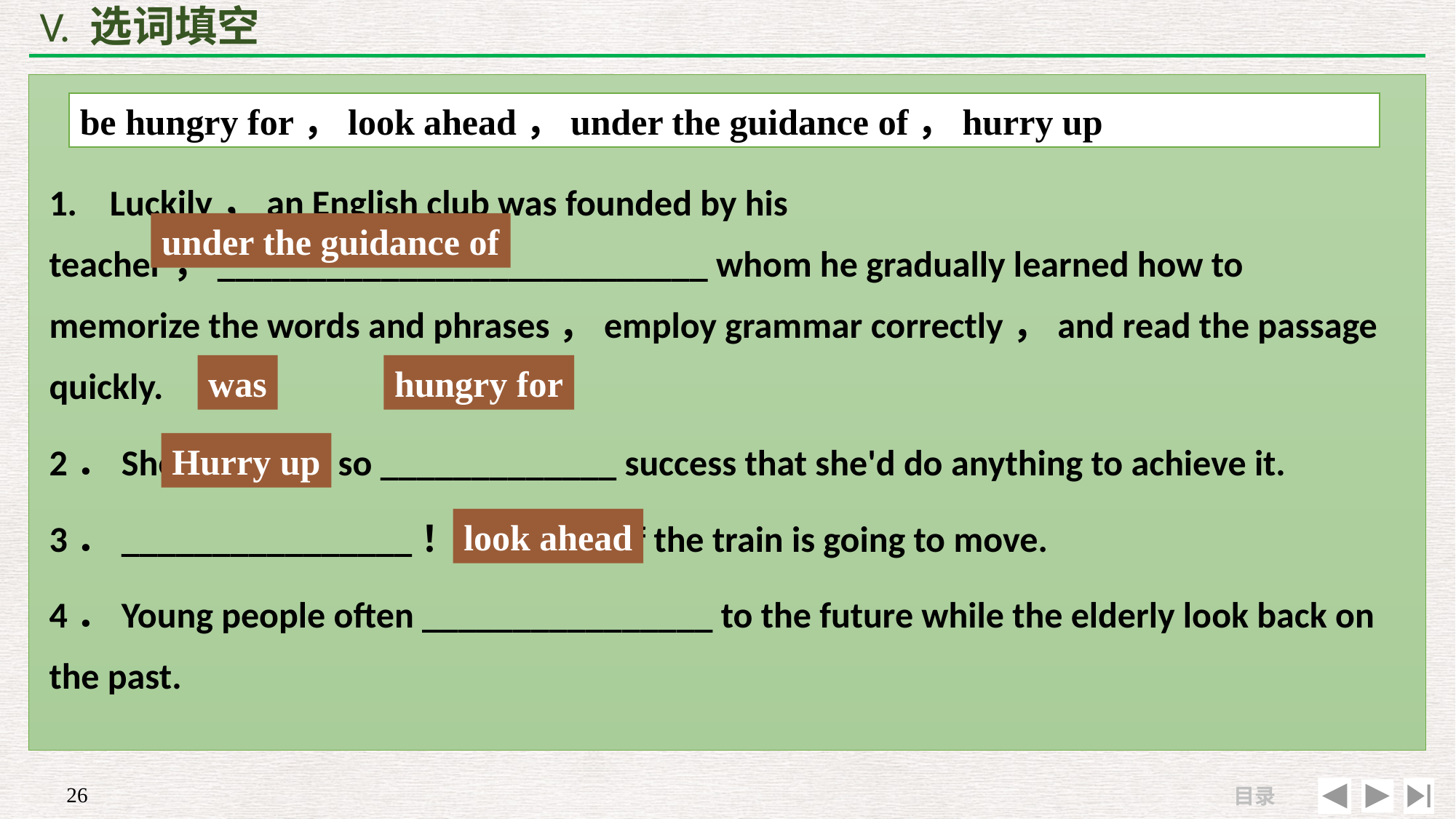

# V. 选词填空

be hungry for，look ahead，under the guidance of，hurry up
1.    Luckily，an English club was founded by his teacher，___________________________ whom he gradually learned how to memorize the words and phrases，employ grammar correctly，and read the passage quickly.
2．She ________ so _____________ success that she'd do anything to achieve it.
3．________________！It looks as if the train is going to move.
4．Young people often ________________ to the future while the elderly look back on the past.
under the guidance of
was
hungry for
Hurry up
look ahead